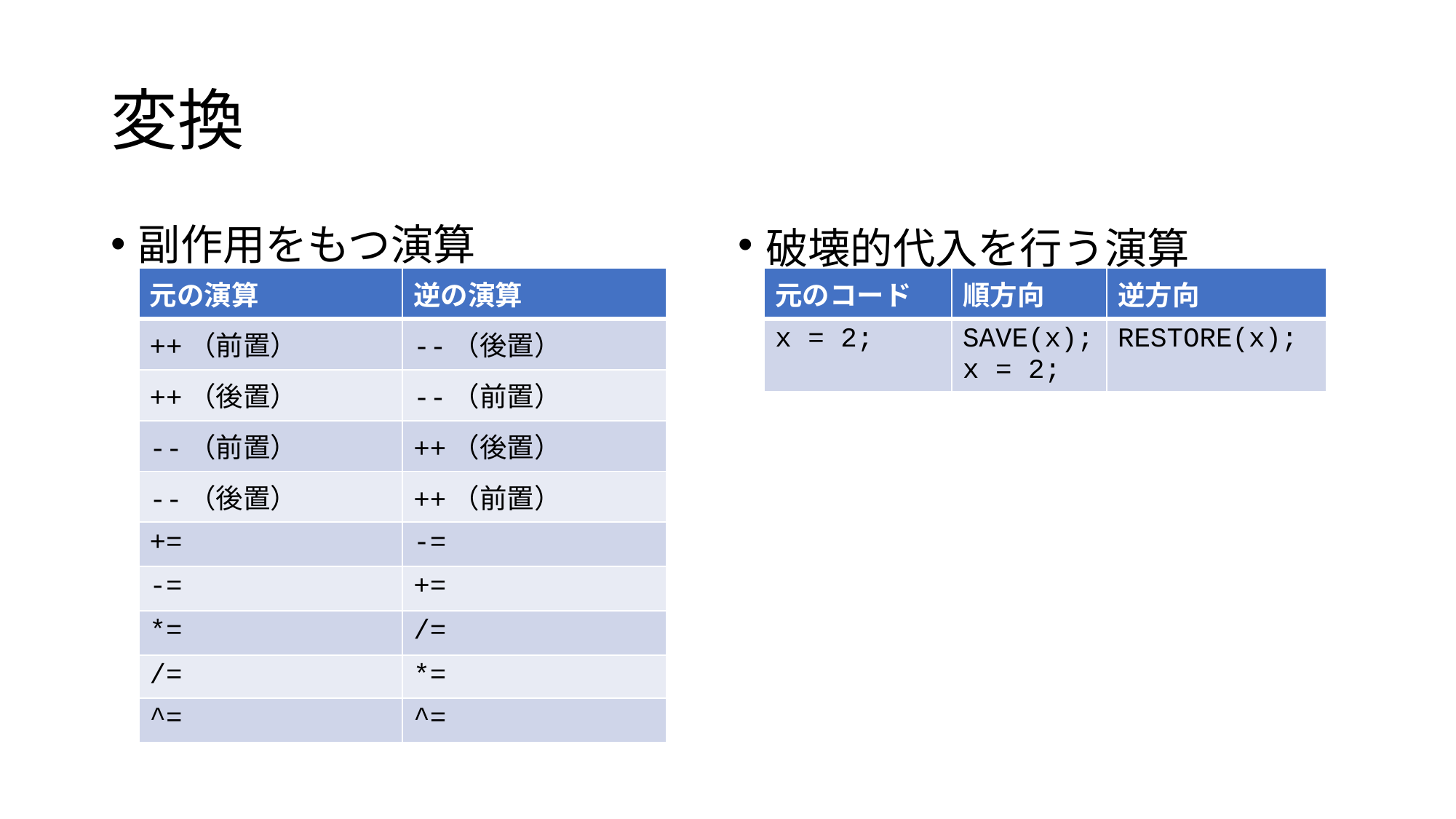

# 変換
破壊的代入を行う演算
副作用をもつ演算
| 元の演算 | 逆の演算 |
| --- | --- |
| ++（前置） | --（後置） |
| ++（後置） | --（前置） |
| --（前置） | ++（後置） |
| --（後置） | ++（前置） |
| += | -= |
| -= | += |
| \*= | /= |
| /= | \*= |
| ^= | ^= |
| 元のコード | 順方向 | 逆方向 |
| --- | --- | --- |
| x = 2; | SAVE(x); x = 2; | RESTORE(x); |